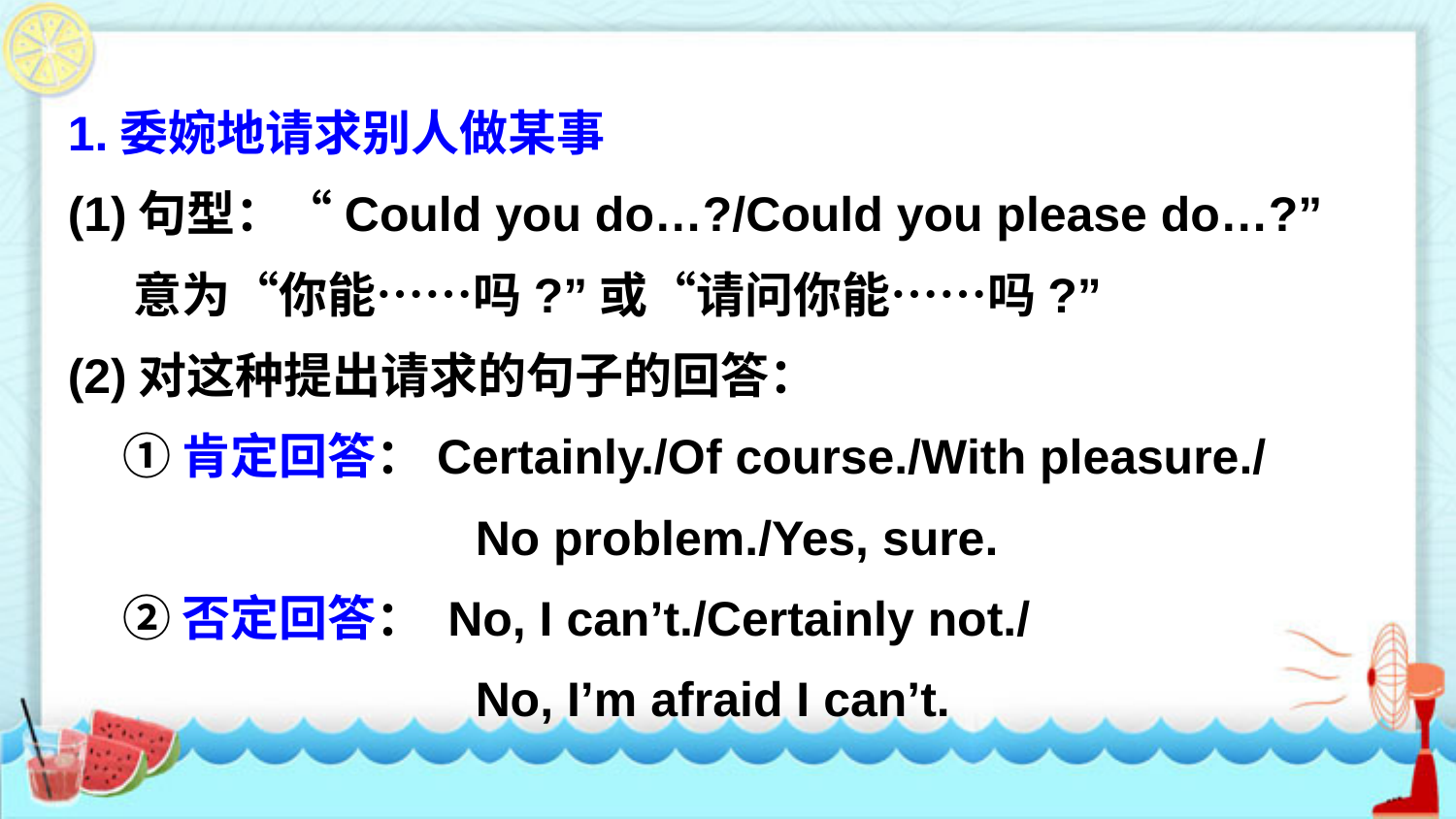

1.委婉地请求别人做某事
(1)句型：“Could you do…?/Could you please do…?”
     意为“你能……吗?”或“请问你能……吗?”
(2)对这种提出请求的句子的回答：
     ①肯定回答：Certainly./Of course./With pleasure./
                              No problem./Yes, sure.
     ②否定回答： No, I can’t./Certainly not./
                              No, I’m afraid I can’t.